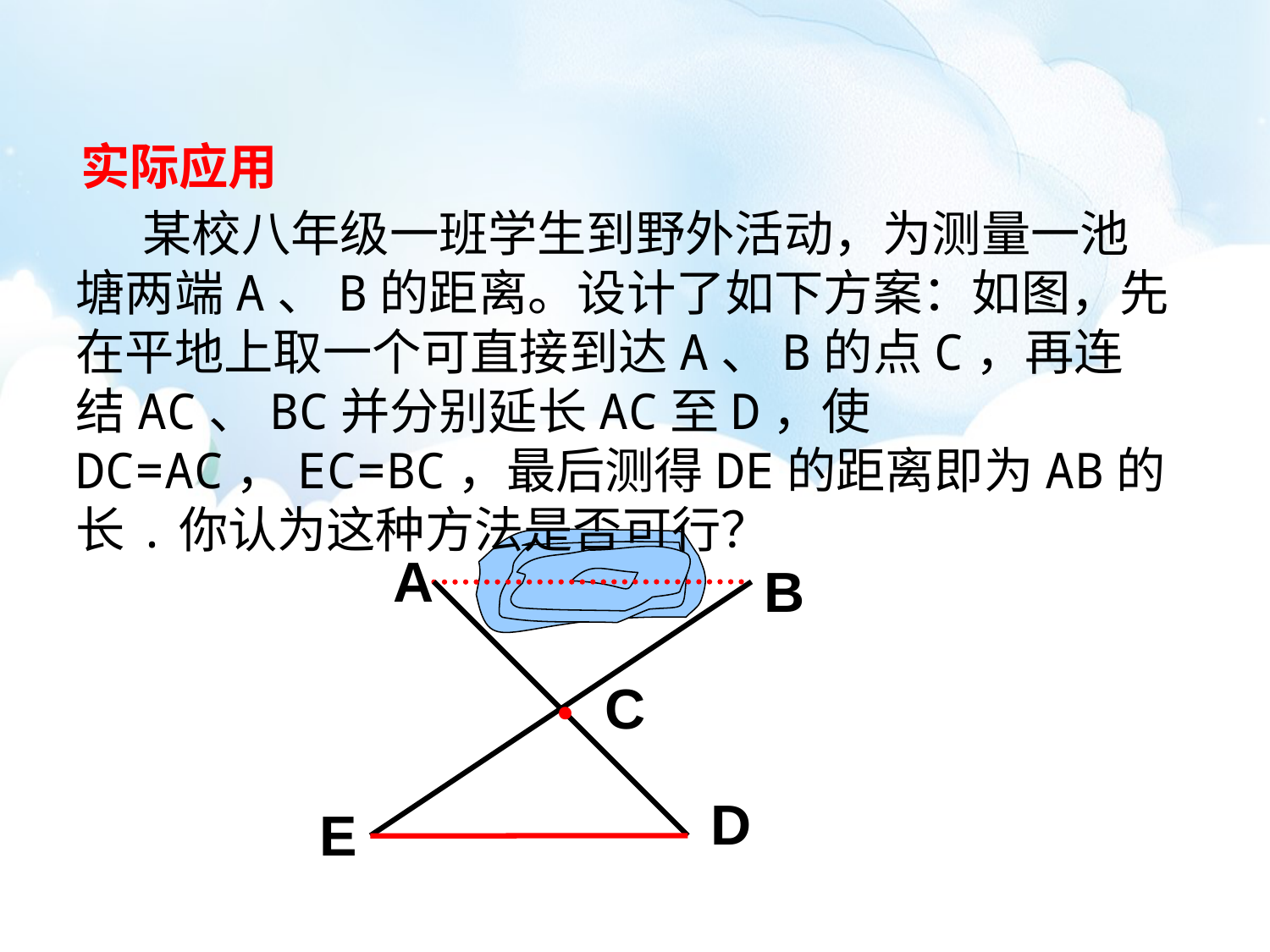

实际应用
     某校八年级一班学生到野外活动，为测量一池塘两端A、B的距离。设计了如下方案：如图，先在平地上取一个可直接到达A、B的点C，再连结AC、BC并分别延长AC至D，使DC=AC，EC=BC，最后测得DE的距离即为AB的长.你认为这种方法是否可行？

A

B

·
C
D
E